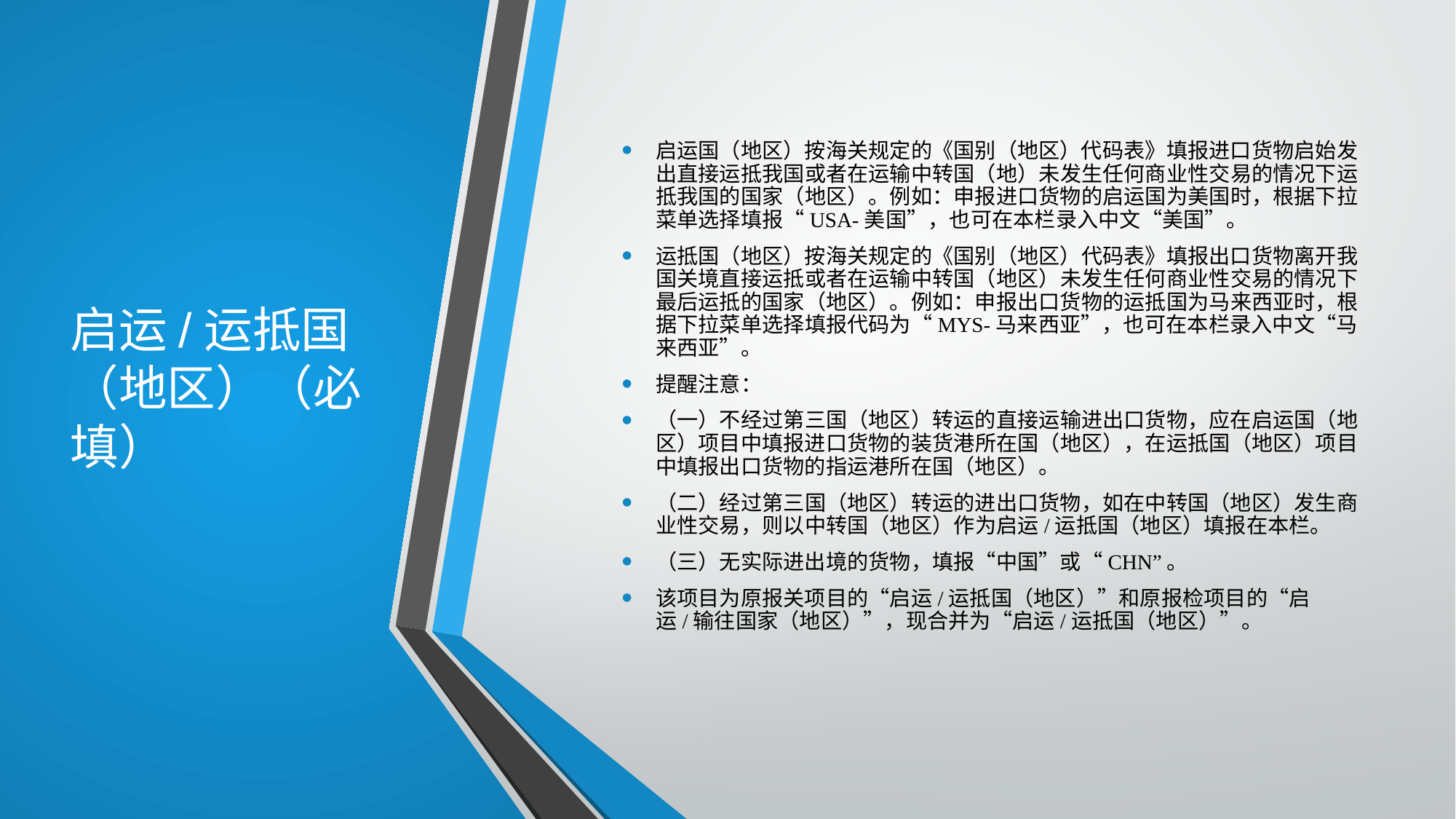

# 启运/运抵国（地区）（必填）
启运国（地区）按海关规定的《国别（地区）代码表》填报进口货物启始发出直接运抵我国或者在运输中转国（地）未发生任何商业性交易的情况下运抵我国的国家（地区）。例如：申报进口货物的启运国为美国时，根据下拉菜单选择填报“USA-美国”，也可在本栏录入中文“美国”。
运抵国（地区）按海关规定的《国别（地区）代码表》填报出口货物离开我国关境直接运抵或者在运输中转国（地区）未发生任何商业性交易的情况下最后运抵的国家（地区）。例如：申报出口货物的运抵国为马来西亚时，根据下拉菜单选择填报代码为“MYS-马来西亚”，也可在本栏录入中文“马来西亚”。
提醒注意：
（一）不经过第三国（地区）转运的直接运输进出口货物，应在启运国（地区）项目中填报进口货物的装货港所在国（地区），在运抵国（地区）项目中填报出口货物的指运港所在国（地区）。
（二）经过第三国（地区）转运的进出口货物，如在中转国（地区）发生商业性交易，则以中转国（地区）作为启运/运抵国（地区）填报在本栏。
（三）无实际进出境的货物，填报“中国”或“CHN”。
该项目为原报关项目的“启运/运抵国（地区）”和原报检项目的“启运/输往国家（地区）”，现合并为“启运/运抵国（地区）”。